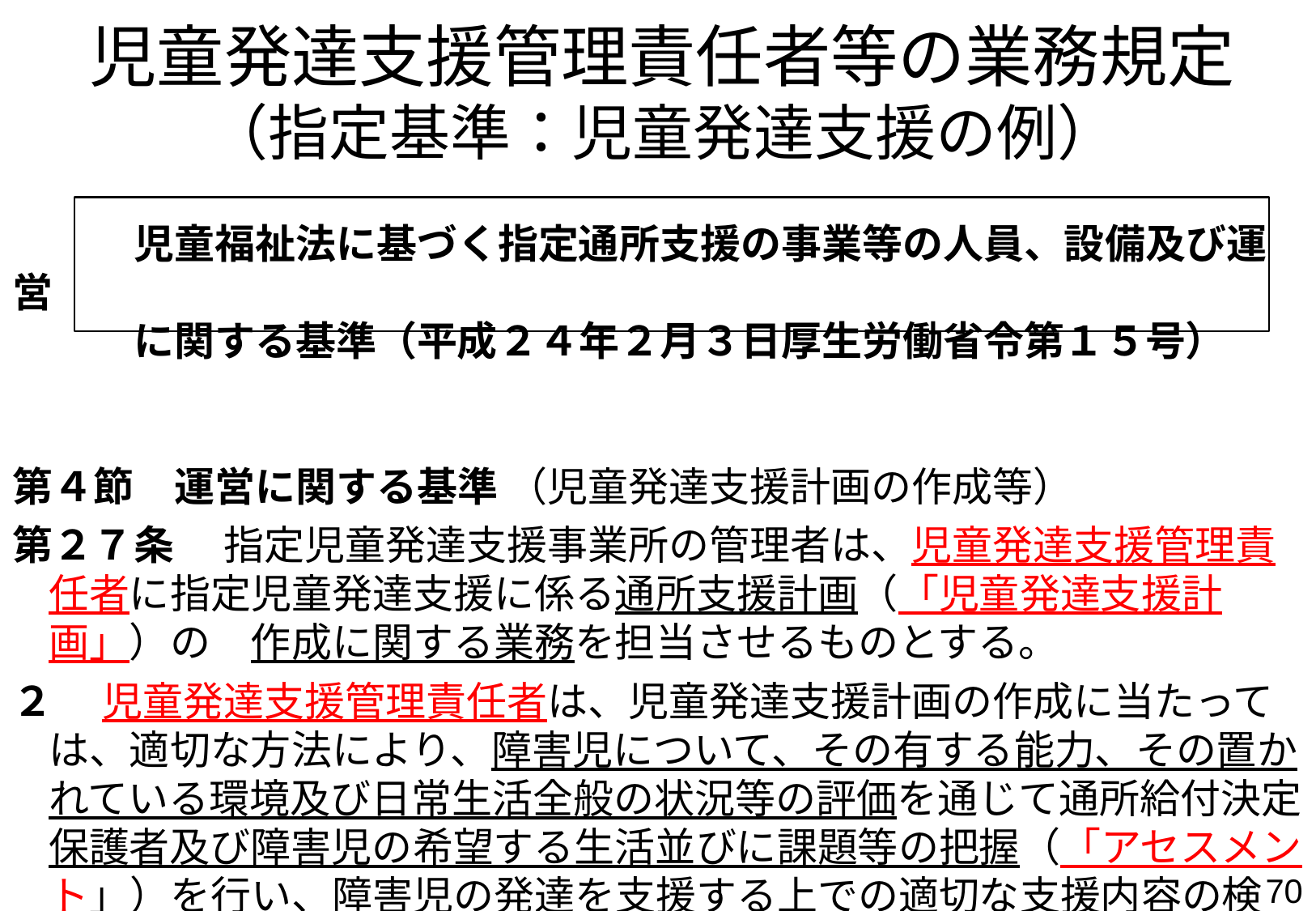

児童発達支援管理責任者等の業務規定
（指定基準：児童発達支援の例）

　　　児童福祉法に基づく指定通所支援の事業等の人員、設備及び運営
　　　に関する基準（平成２４年２月３日厚生労働省令第１５号）

第４節　運営に関する基準 （児童発達支援計画の作成等）
第２７条 　指定児童発達支援事業所の管理者は、児童発達支援管理責任者に指定児童発達支援に係る通所支援計画（「児童発達支援計画」）の　作成に関する業務を担当させるものとする。
２ 　児童発達支援管理責任者は、児童発達支援計画の作成に当たっては、適切な方法により、障害児について、その有する能力、その置かれている環境及び日常生活全般の状況等の評価を通じて通所給付決定保護者及び障害児の希望する生活並びに課題等の把握（「アセスメント」）を行い、障害児の発達を支援する上での適切な支援内容の検討をしなければならない。
70